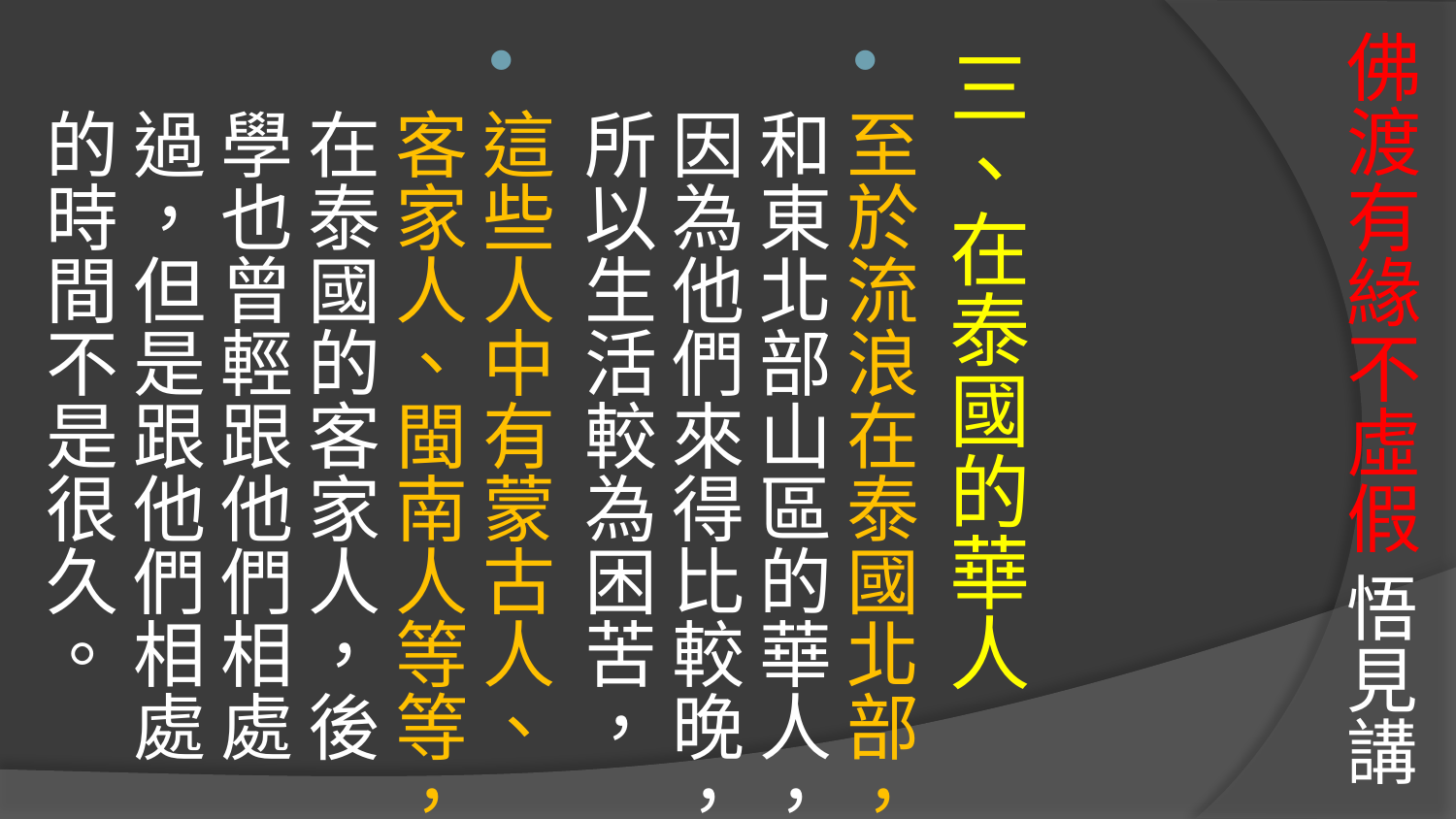

# 佛渡有緣不虛假 悟見講
三、在泰國的華人
至於流浪在泰國北部，和東北部山區的華人，因為他們來得比較晚，所以生活較為困苦，
這些人中有蒙古人、客家人、閩南人等等，在泰國的客家人，後學也曾輕跟他們相處過，但是跟他們相處的時間不是很久。